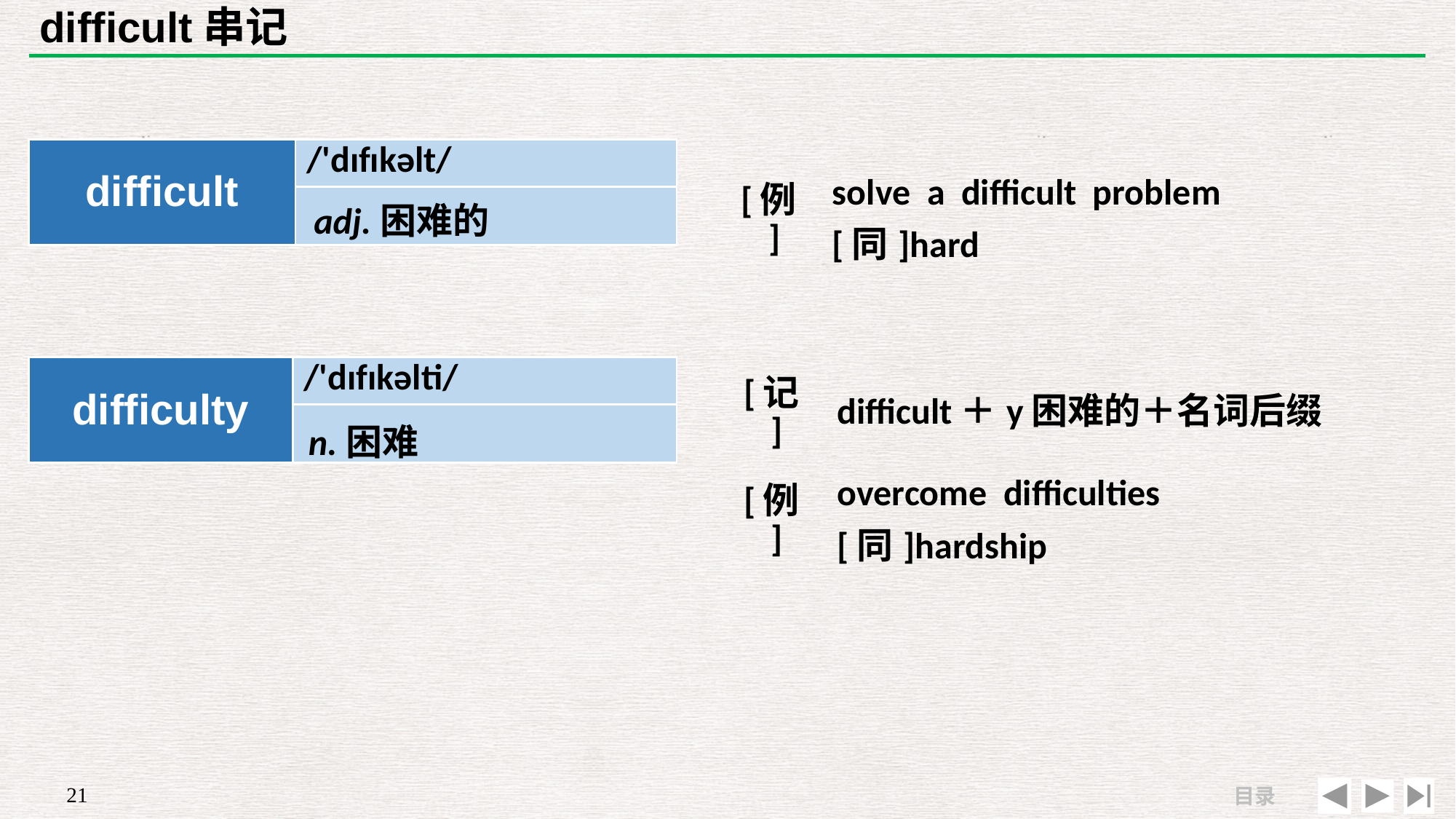

# difficult串记

|  |  |
| --- | --- |
| [例] | solve a difficult problem　[同]hard |
| difficult | /'dɪfɪkəlt/ |
| --- | --- |
|  |  |
adj.困难的
| difficulty | /'dɪfɪkəlti/ |
| --- | --- |
|  |  |
| [记] | difficult＋y困难的＋名词后缀 |
| --- | --- |
| [例] | overcome difficulties　[同]hardship |
n.困难